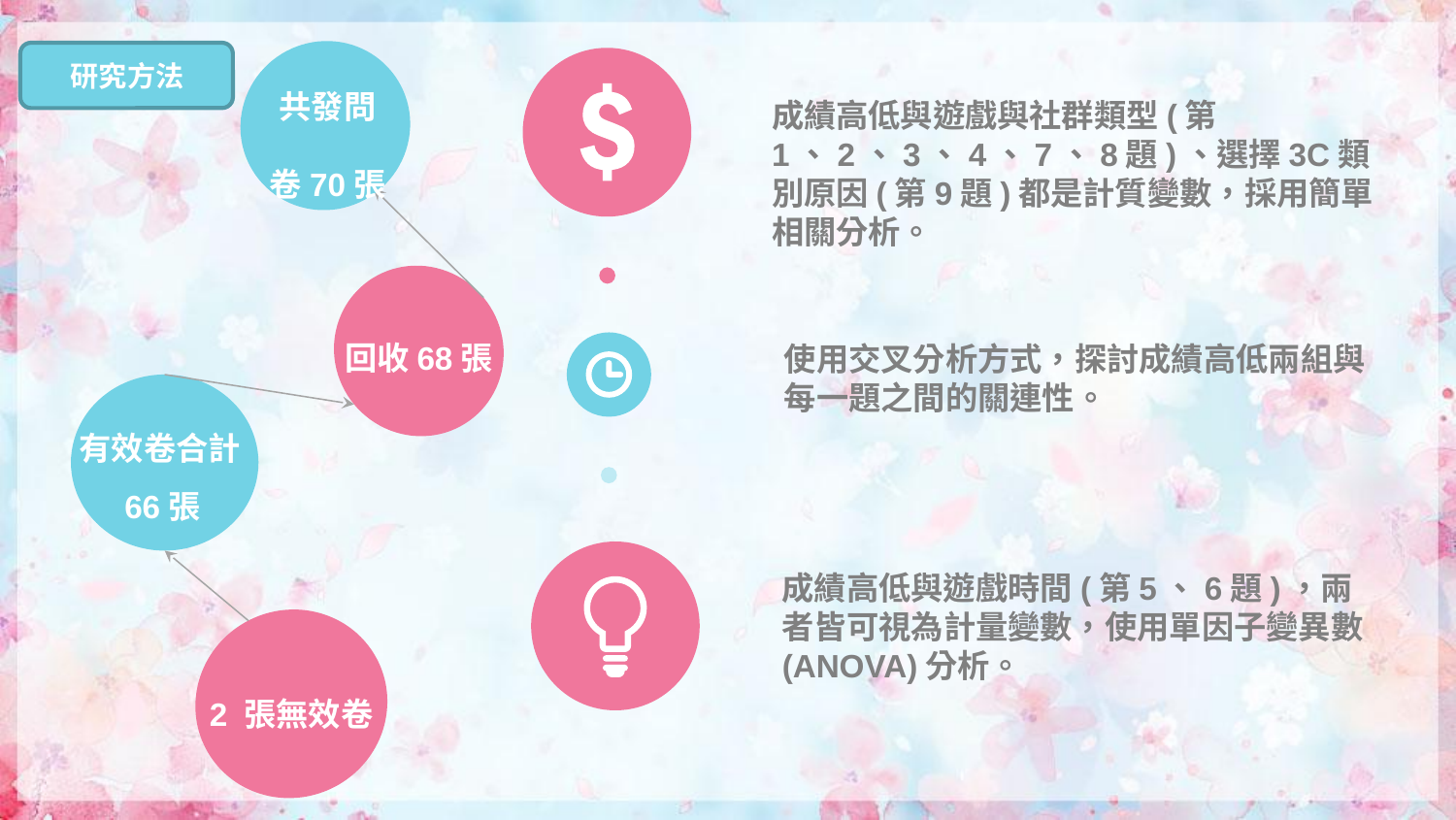

共發問卷70張

研究方法

成績高低與遊戲與社群類型(第1、2、3、4、7、8題)、選擇3C類別原因(第9題)都是計質變數，採用簡單相關分析。

回收68張
使用交叉分析方式，探討成績高低兩組與每一題之間的關連性。

有效卷合計66張

成績高低與遊戲時間(第5、6題)，兩者皆可視為計量變數，使用單因子變異數(ANOVA)分析。

2 張無效卷